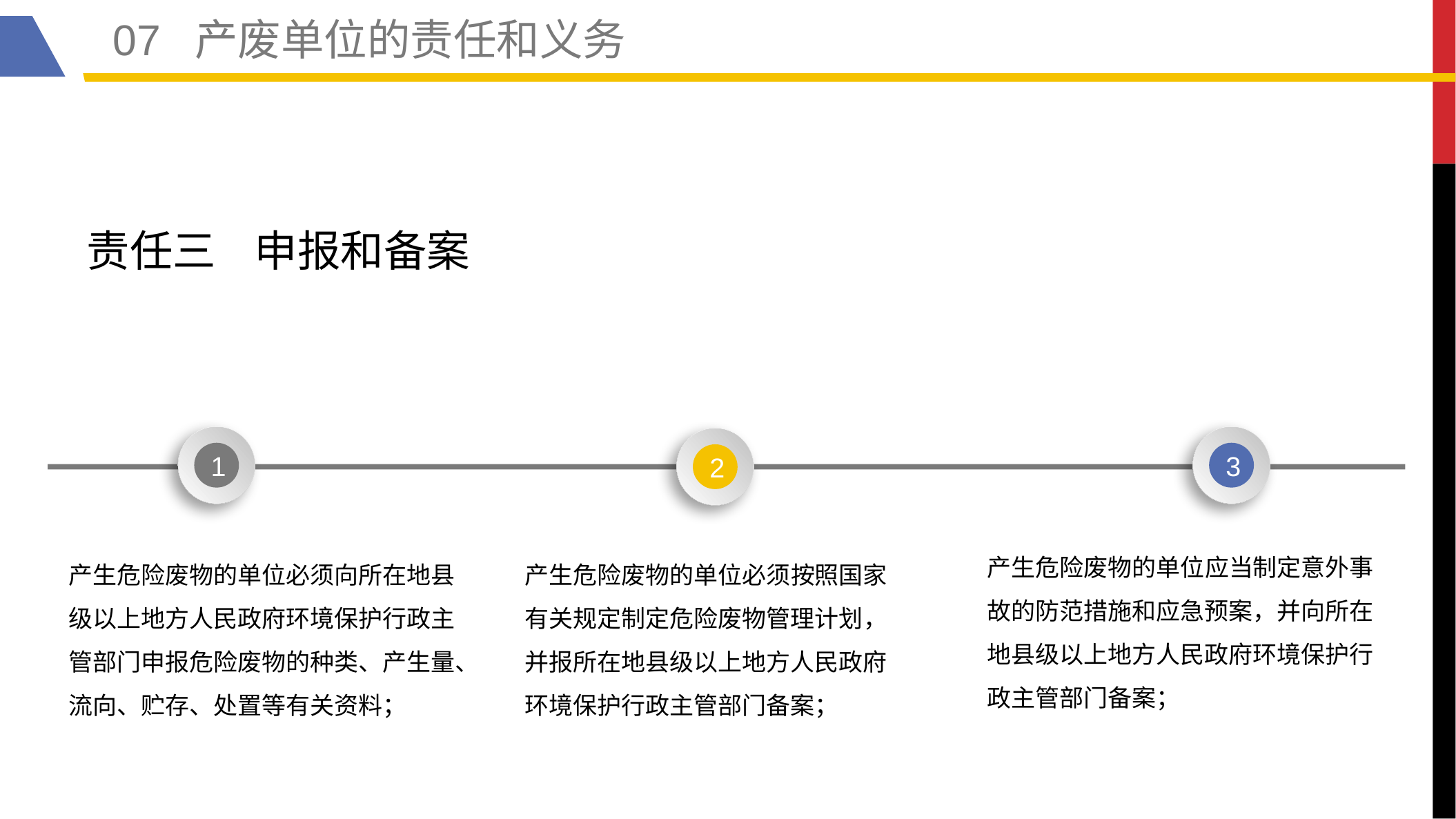

07  产废单位的责任和义务

责任三    申报和备案

1

3

2

产生危险废物的单位应当制定意外事故的防范措施和应急预案，并向所在地县级以上地方人民政府环境保护行政主管部门备案；
产生危险废物的单位必须向所在地县级以上地方人民政府环境保护行政主管部门申报危险废物的种类、产生量、流向、贮存、处置等有关资料；

产生危险废物的单位必须按照国家有关规定制定危险废物管理计划，并报所在地县级以上地方人民政府环境保护行政主管部门备案；